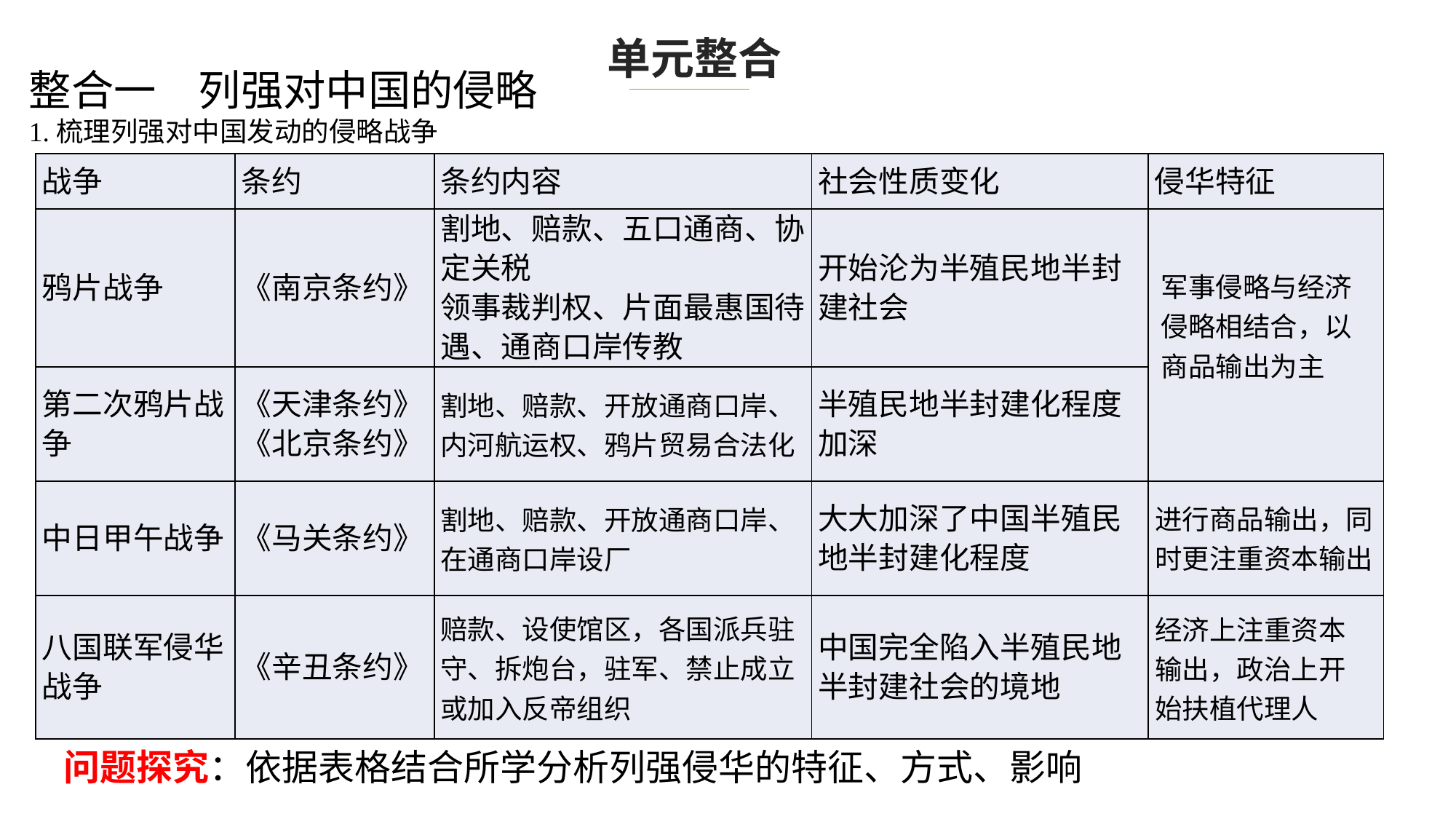

单元整合
整合一　列强对中国的侵略
1.梳理列强对中国发动的侵略战争
| 战争 | 条约 | 条约内容 | 社会性质变化 | 侵华特征 |
| --- | --- | --- | --- | --- |
| 鸦片战争 | 《南京条约》 | 割地、赔款、五口通商、协定关税 领事裁判权、片面最惠国待遇、通商口岸传教 | 开始沦为半殖民地半封建社会 |  |
| 第二次鸦片战争 | 《天津条约》《北京条约》 | 割地、赔款、开放通商口岸、内河航运权、鸦片贸易合法化 | 半殖民地半封建化程度加深 |  |
| 中日甲午战争 | 《马关条约》 | 割地、赔款、开放通商口岸、在通商口岸设厂 | 大大加深了中国半殖民地半封建化程度 |  |
| 八国联军侵华战争 | 《辛丑条约》 | 赔款、设使馆区，各国派兵驻守、拆炮台，驻军、禁止成立或加入反帝组织 | 中国完全陷入半殖民地半封建社会的境地 |  |
军事侵略与经济侵略相结合，以商品输出为主
进行商品输出，同时更注重资本输出
经济上注重资本输出，政治上开始扶植代理人
问题探究：依据表格结合所学分析列强侵华的特征、方式、影响